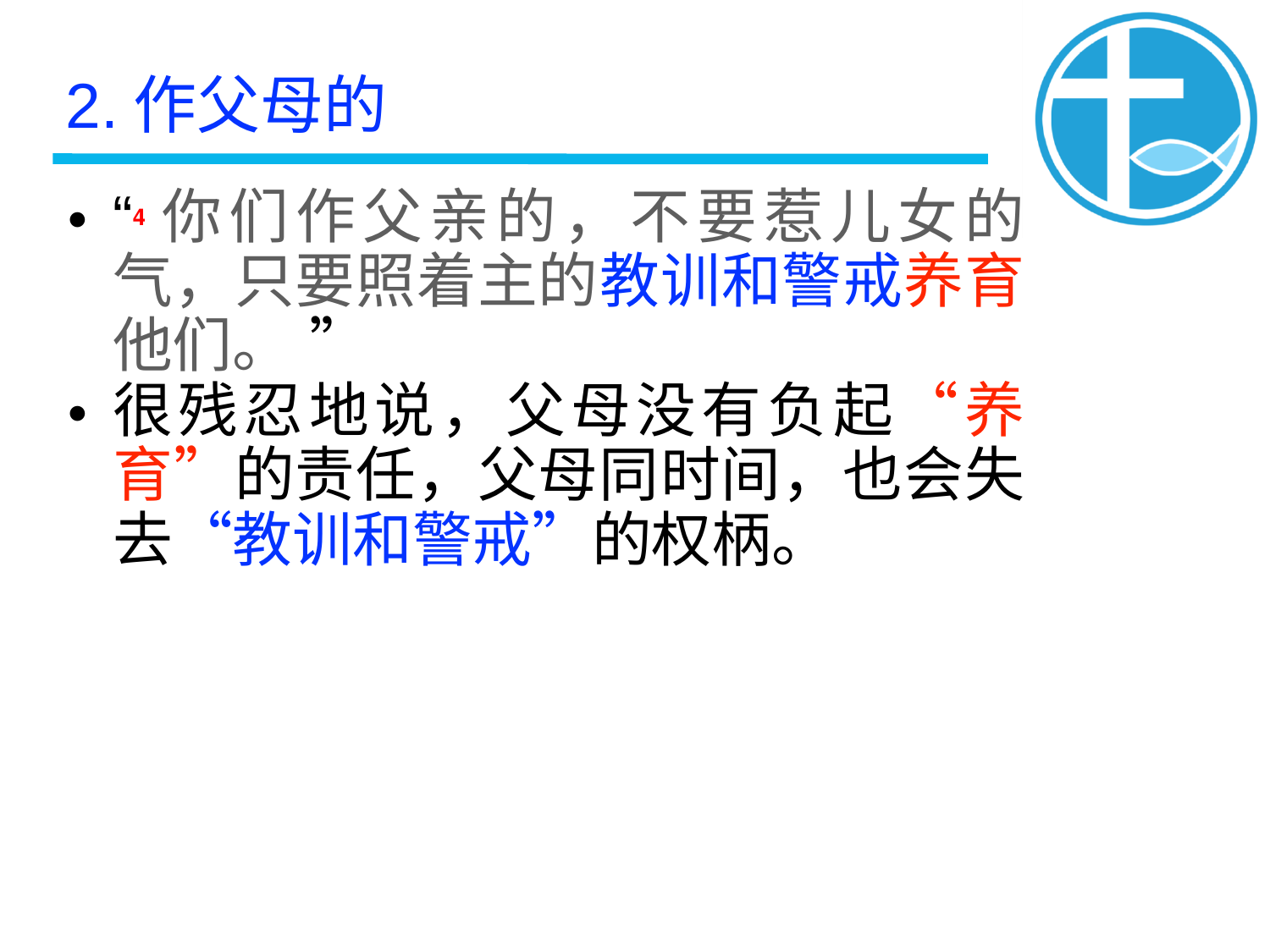

2.作父母的
“4你们作父亲的，不要惹儿女的气，只要照着主的教训和警戒养育他们。 ”
很残忍地说，父母没有负起“养育”的责任，父母同时间，也会失去“教训和警戒”的权柄。